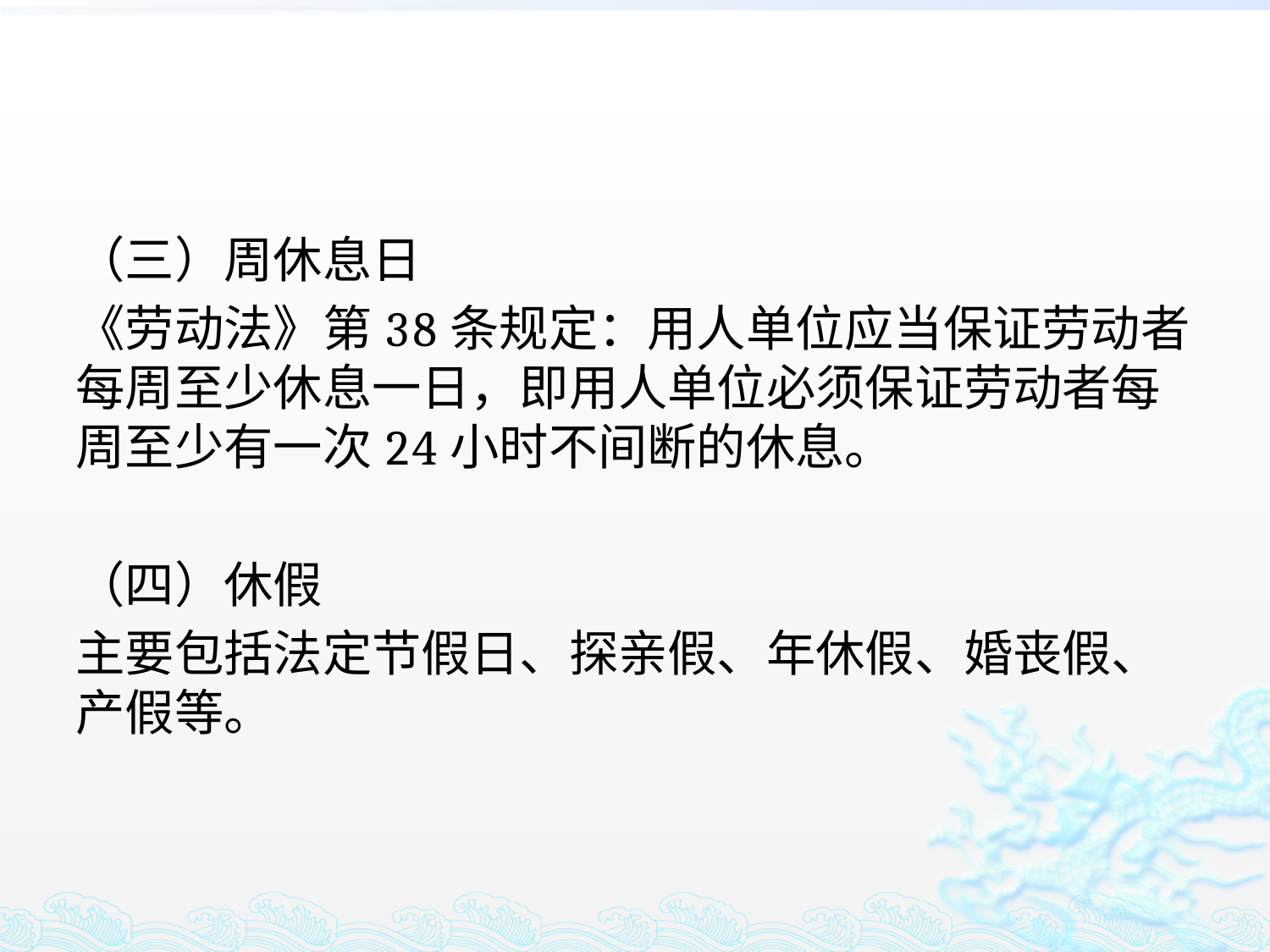

#
（三）周休息日
《劳动法》第38条规定：用人单位应当保证劳动者每周至少休息一日，即用人单位必须保证劳动者每周至少有一次24小时不间断的休息。

（四）休假
主要包括法定节假日、探亲假、年休假、婚丧假、产假等。